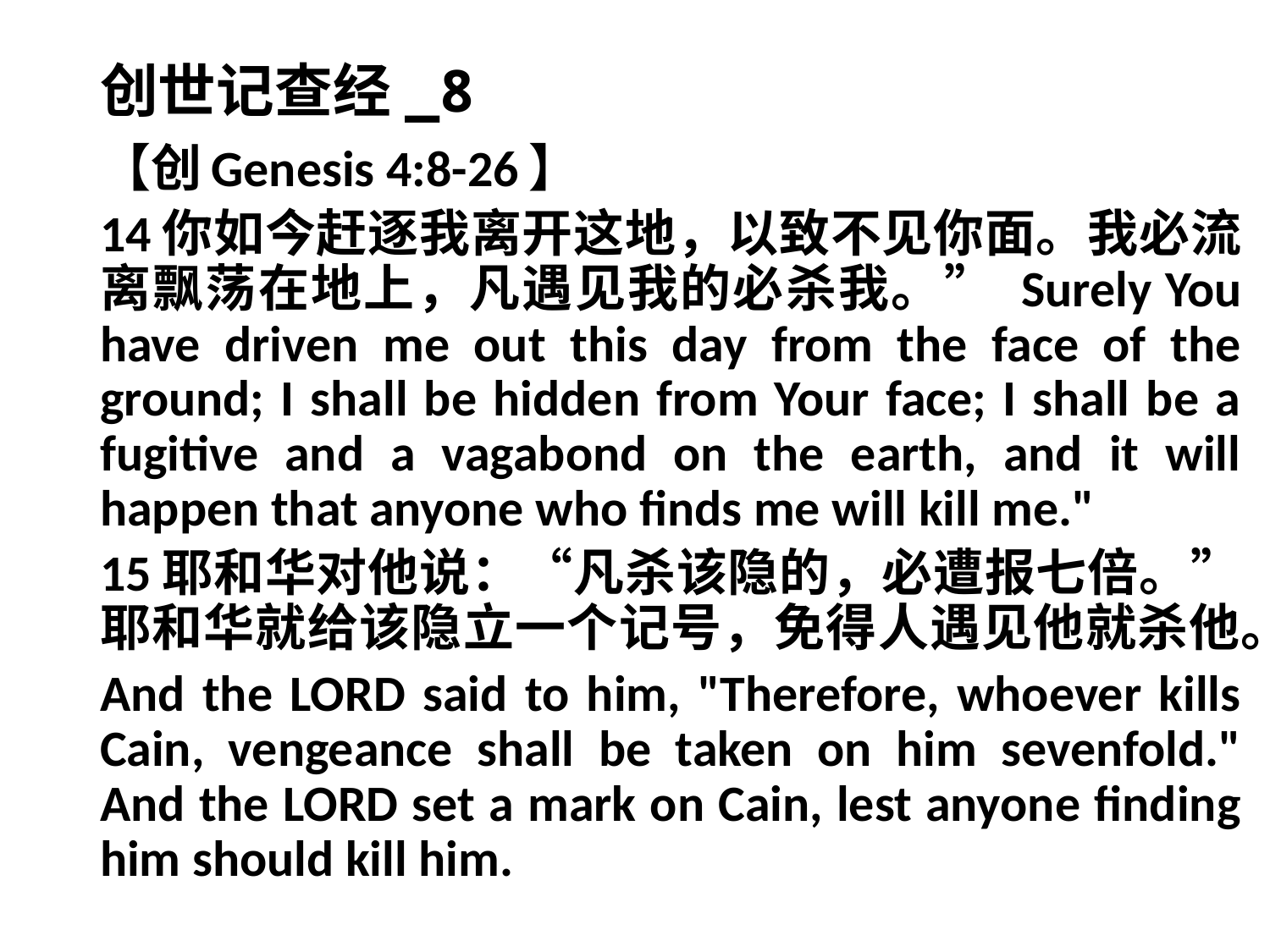

# 创世记查经_8
【创Genesis 4:8-26】
14你如今赶逐我离开这地，以致不见你面。我必流离飘荡在地上，凡遇见我的必杀我。” Surely You have driven me out this day from the face of the ground; I shall be hidden from Your face; I shall be a fugitive and a vagabond on the earth, and it will happen that anyone who finds me will kill me."
15耶和华对他说：“凡杀该隐的，必遭报七倍。”耶和华就给该隐立一个记号，免得人遇见他就杀他。
And the LORD said to him, "Therefore, whoever kills Cain, vengeance shall be taken on him sevenfold." And the LORD set a mark on Cain, lest anyone finding him should kill him.